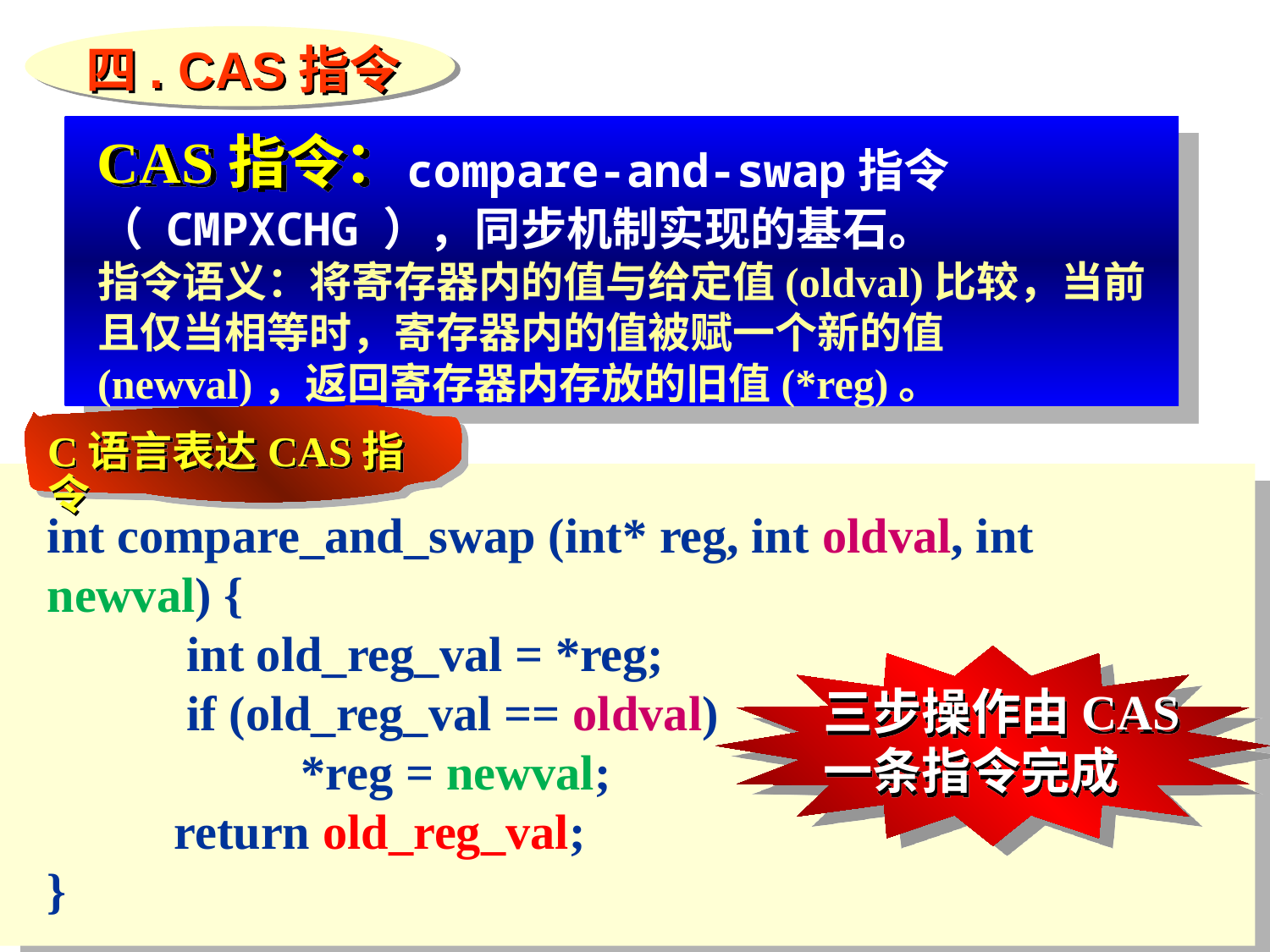

四. CAS指令

CAS指令：
		  compare-and-swap指令（ CMPXCHG ），同步机制实现的基石。
指令语义：将寄存器内的值与给定值(oldval)比较，当前且仅当相等时，寄存器内的值被赋一个新的值(newval)，返回寄存器内存放的旧值(*reg)。

C语言表达CAS指令

int compare_and_swap (int* reg, int oldval, int newval) {
	 int old_reg_val = *reg;
	 if (old_reg_val == oldval)
		*reg = newval;
	return old_reg_val;
}

三步操作由CAS一条指令完成